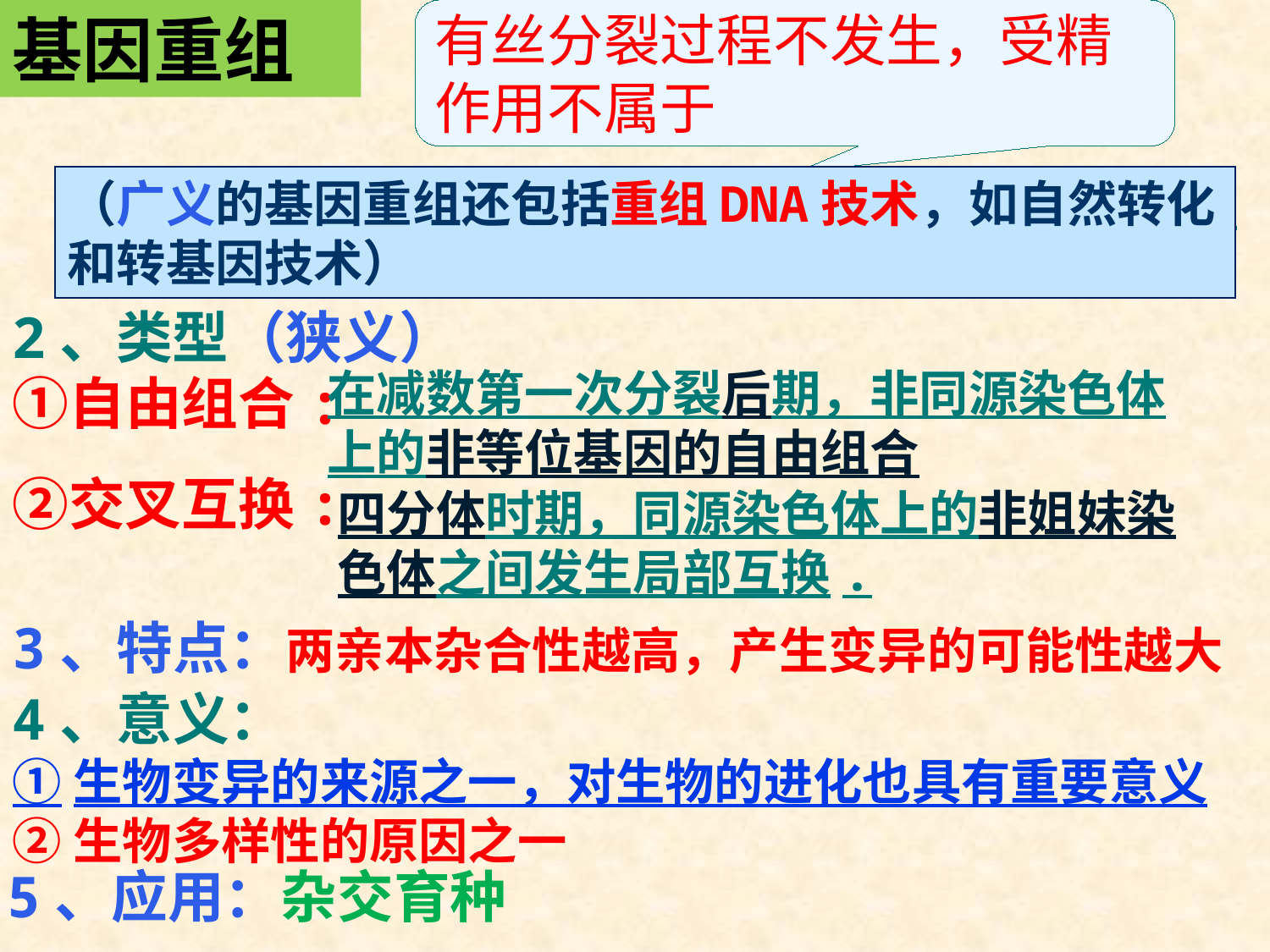

基因重组
有丝分裂过程不发生，受精作用不属于
1、概念:
在生物进行有性生殖（减数分裂）过程中,控制不同性状的基因的重新组合.
（广义的基因重组还包括重组DNA技术，如自然转化和转基因技术）
2、类型（狭义）
在减数第一次分裂后期，非同源染色体上的非等位基因的自由组合
①自由组合:
②交叉互换:
四分体时期，同源染色体上的非姐妹染色体之间发生局部互换.
3、特点：两亲本杂合性越高，产生变异的可能性越大
4、意义：
①生物变异的来源之一，对生物的进化也具有重要意义
②生物多样性的原因之一
5、应用：杂交育种